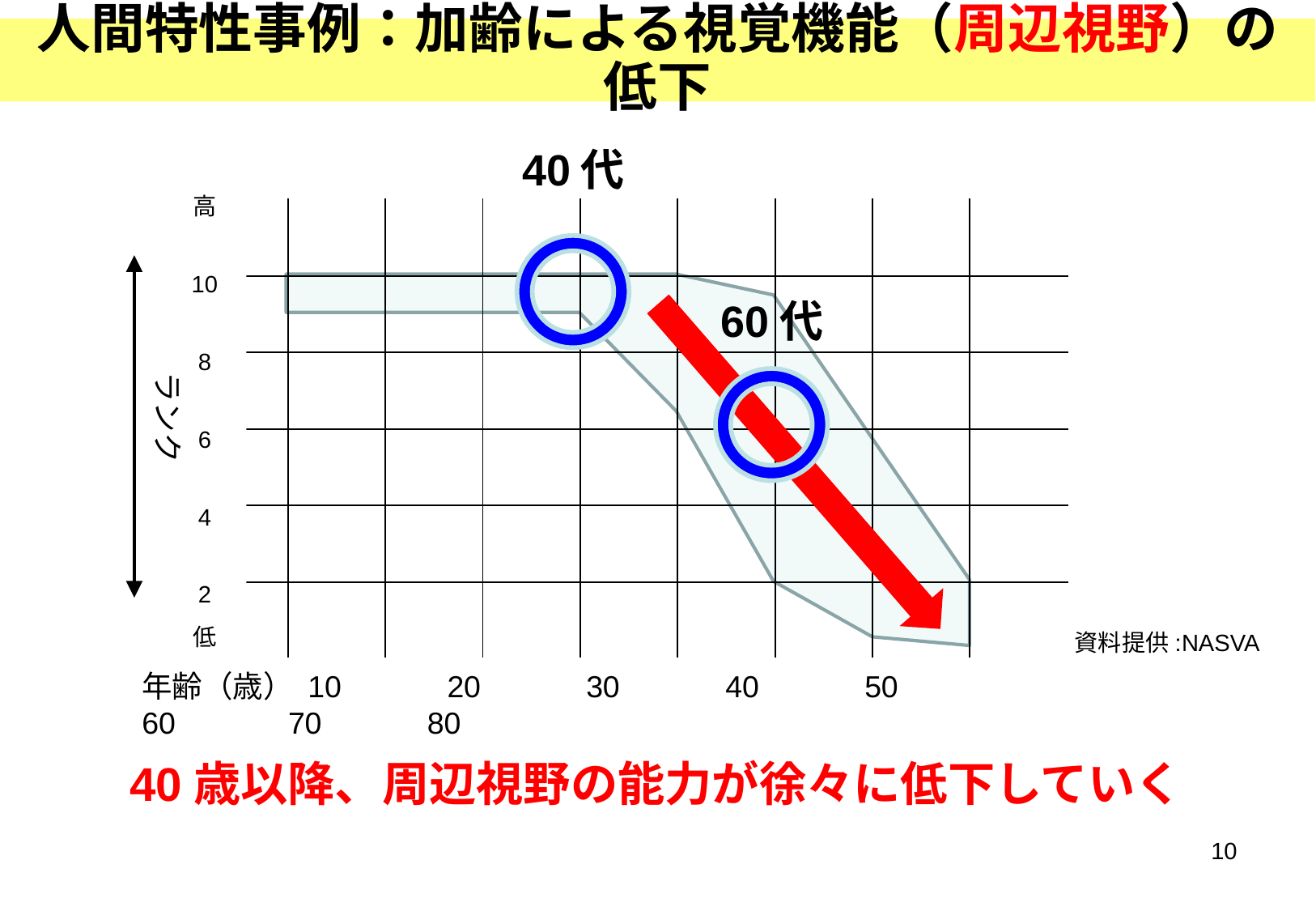

人間特性事例：加齢による視覚機能（周辺視野）の低下
40代
高
10
8
6
4
2
低
|  |  |  |  |  |  |  |  |  |
| --- | --- | --- | --- | --- | --- | --- | --- | --- |
|  |  |  |  |  |  |  |  |  |
|  |  |  |  |  |  |  |  |  |
|  |  |  |  |  |  |  |  |  |
|  |  |  |  |  |  |  |  |  |
|  |  |  |  |  |  |  |  |  |

60代
ランク

資料提供:NASVA
年齢（歳） 10　　　20　　　30　　　40　　　50　　　 60　　　 70　　　80
40歳以降、周辺視野の能力が徐々に低下していく
10